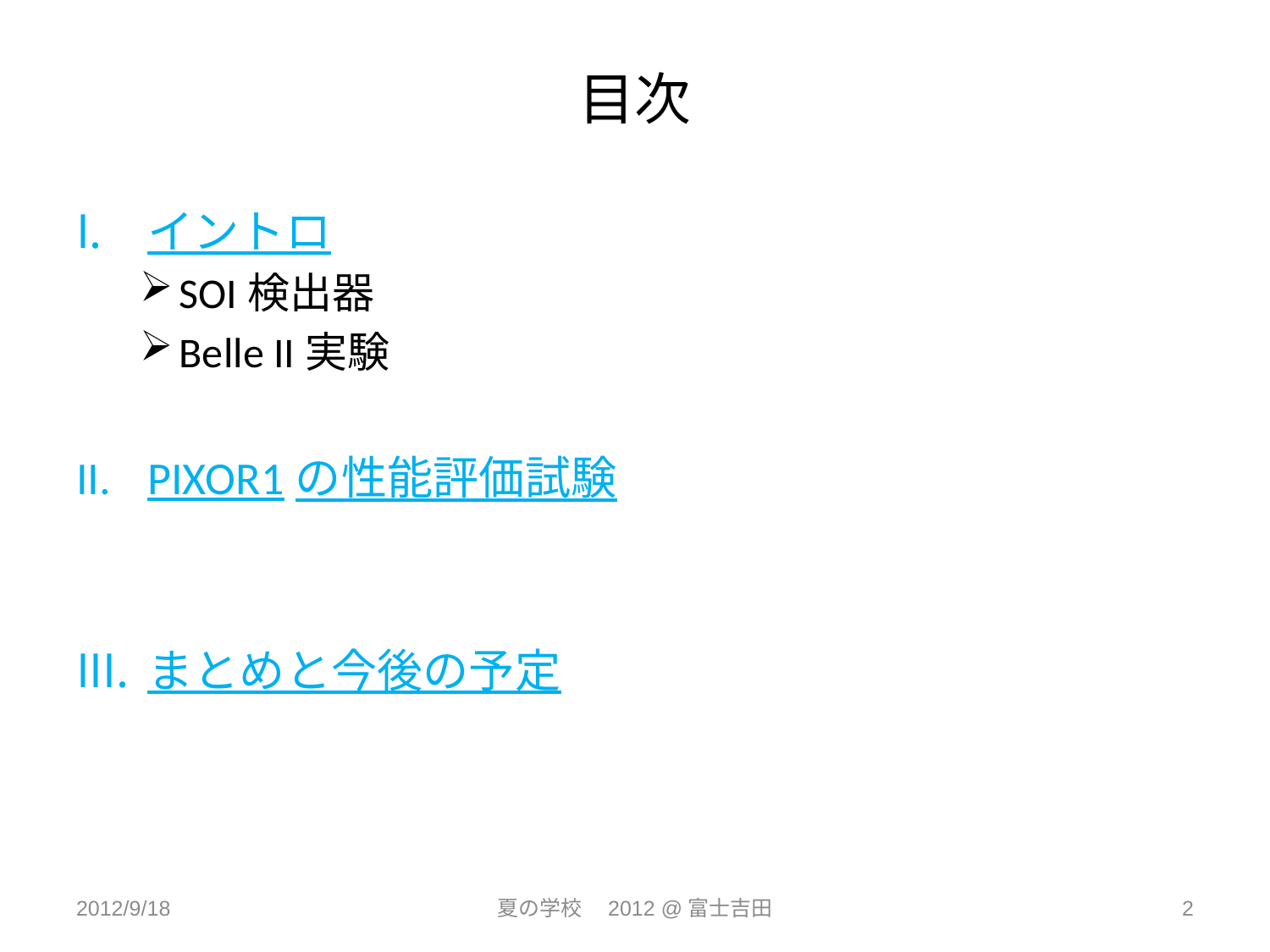

# 目次
イントロ
SOI検出器
Belle II実験

PIXOR1の性能評価試験

まとめと今後の予定
2012/9/18
夏の学校　2012 @富士吉田
2